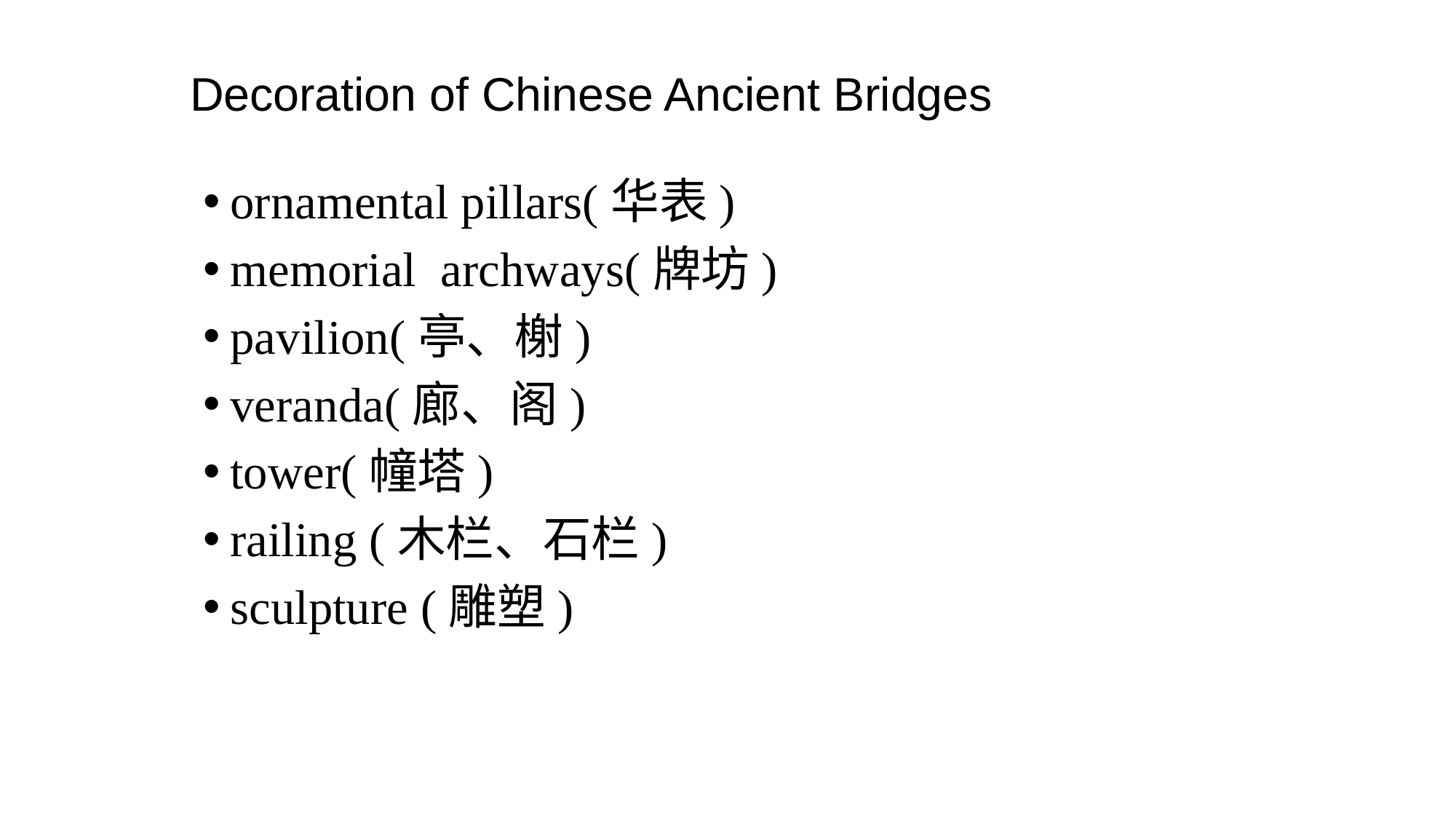

# Decoration of Chinese Ancient Bridges
ornamental pillars(华表)
memorial  archways(牌坊)
pavilion(亭、榭)
veranda(廊、阁)
tower(幢塔)
railing (木栏、石栏)
sculpture (雕塑)
89